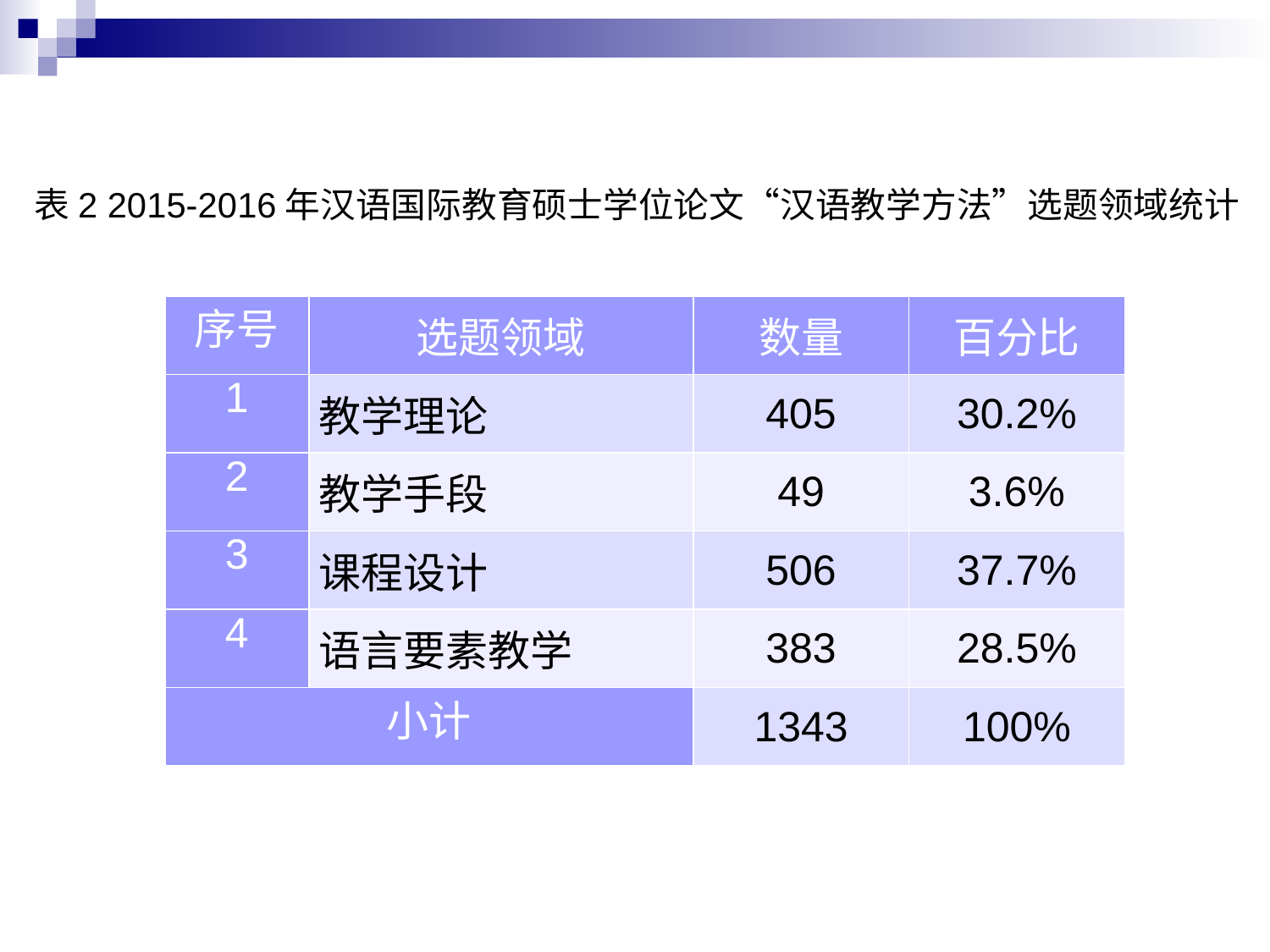

表2 2015-2016年汉语国际教育硕士学位论文“汉语教学方法”选题领域统计
| 序号 | 选题领域 | 数量 | 百分比 |
| --- | --- | --- | --- |
| 1 | 教学理论 | 405 | 30.2% |
| 2 | 教学手段 | 49 | 3.6% |
| 3 | 课程设计 | 506 | 37.7% |
| 4 | 语言要素教学 | 383 | 28.5% |
| 小计 |  | 1343 | 100% |